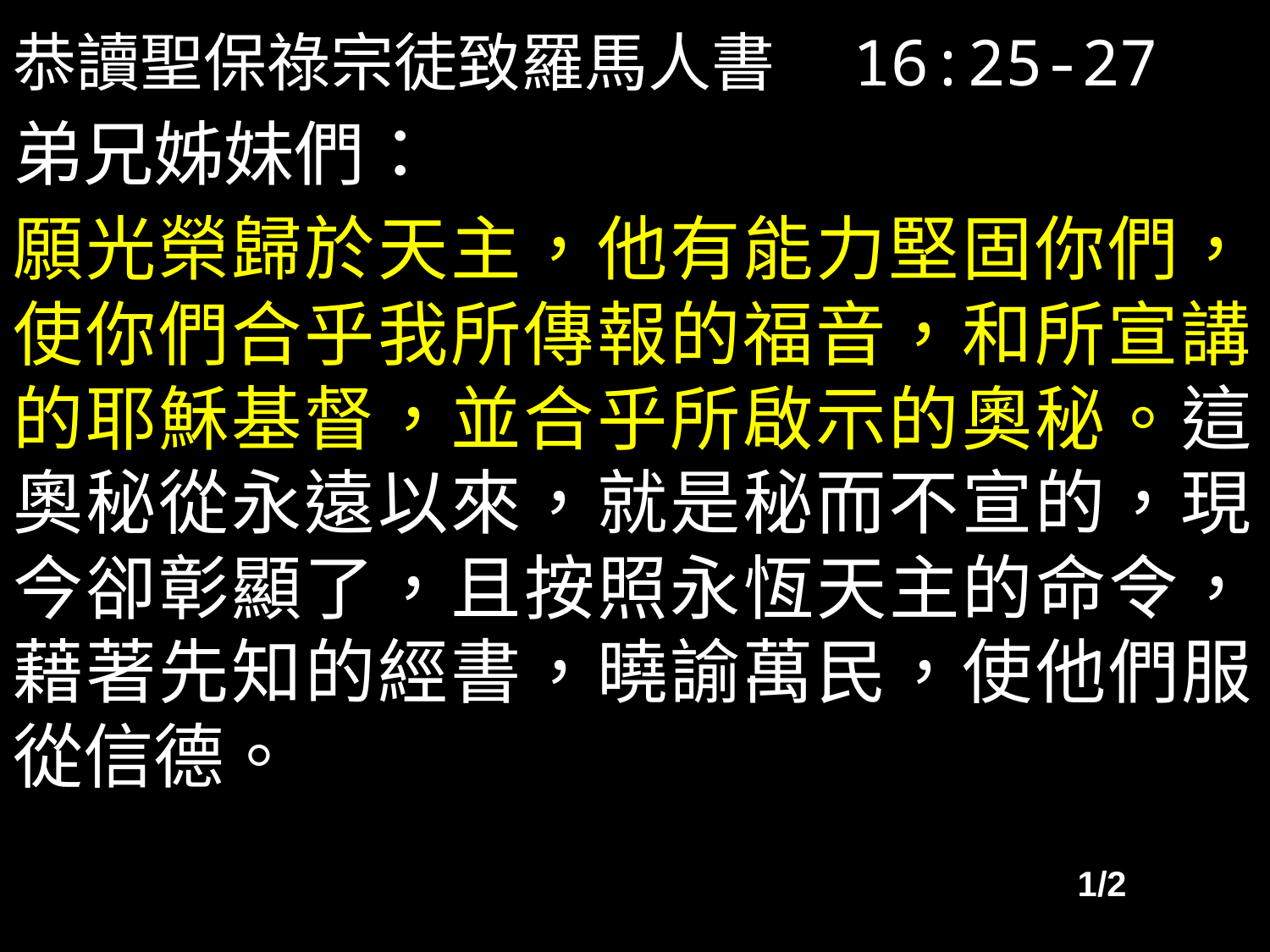

恭讀聖保祿宗徒致羅馬人書　16:25-27
弟兄姊妹們：
願光榮歸於天主，他有能力堅固你們，使你們合乎我所傳報的福音，和所宣講的耶穌基督，並合乎所啟示的奧秘。這奧秘從永遠以來，就是秘而不宣的，現今卻彰顯了，且按照永恆天主的命令，藉著先知的經書，曉諭萬民，使他們服從信德。
1/2